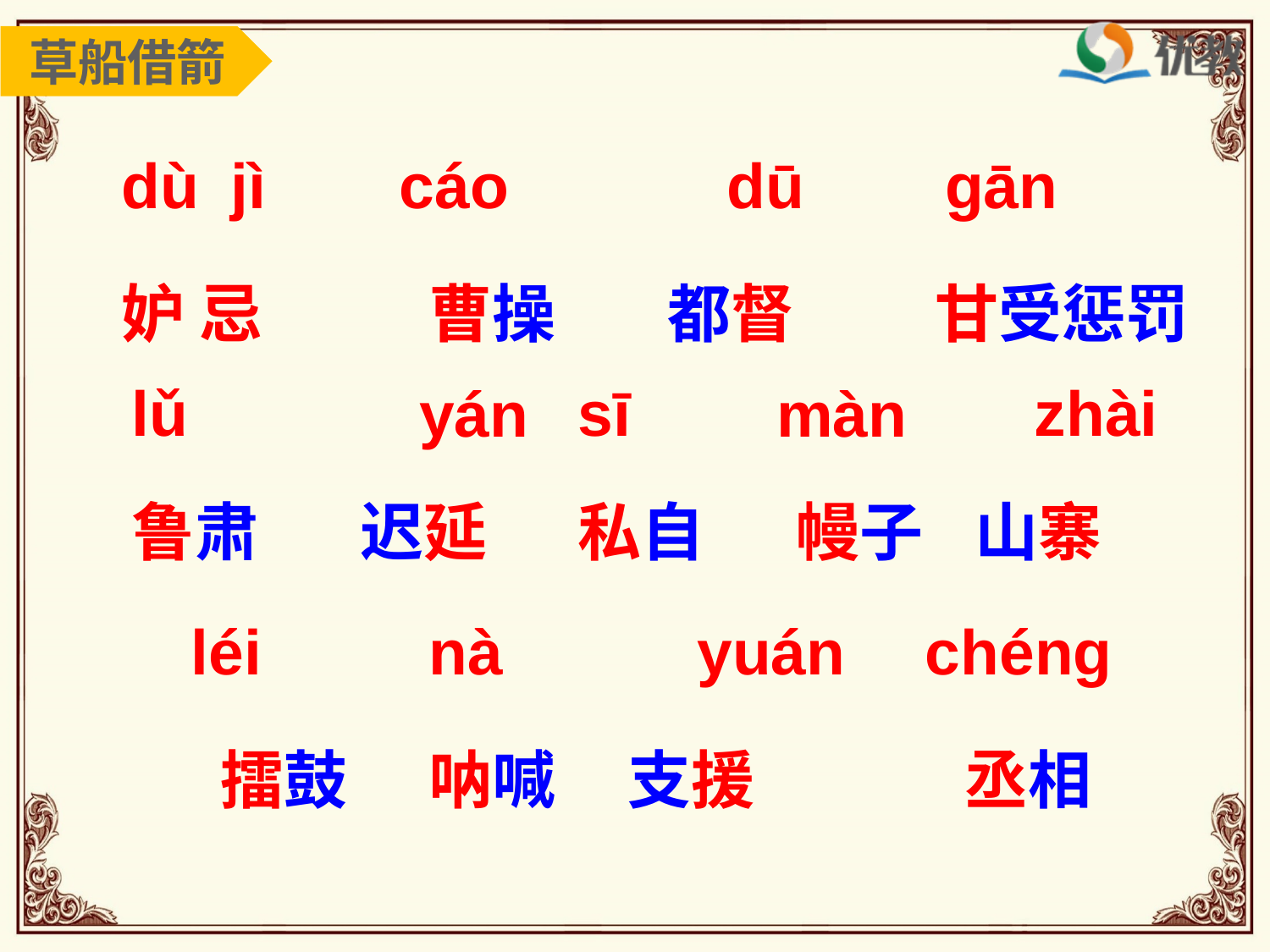

草船借箭
dù
jì
cáo
dū
gān
妒 忌
曹操
都督
甘受惩罚
lǔ
sī
zhài
yán
màn
鲁肃
迟延
私自
幔子
山寨
léi
nà
yuán
chéng
擂鼓
呐喊
支援
丞相